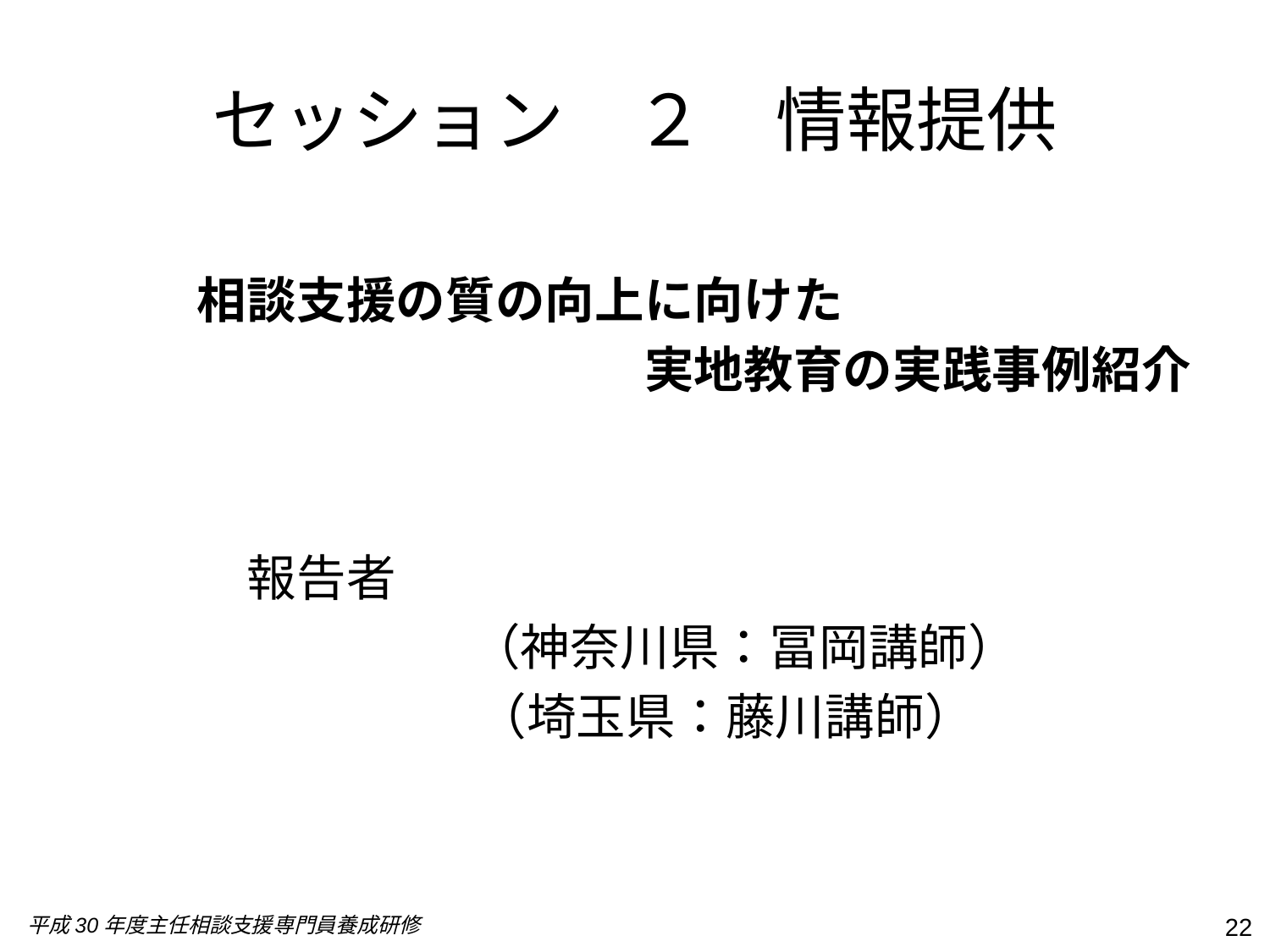

# セッション　２　情報提供
　　相談支援の質の向上に向けた
　　　　　　　　　　　実地教育の実践事例紹介

　　　報告者
　　　　　　　　（神奈川県：冨岡講師）
　　　　　　　　（埼玉県：藤川講師）
22
平成30年度主任相談支援専門員養成研修